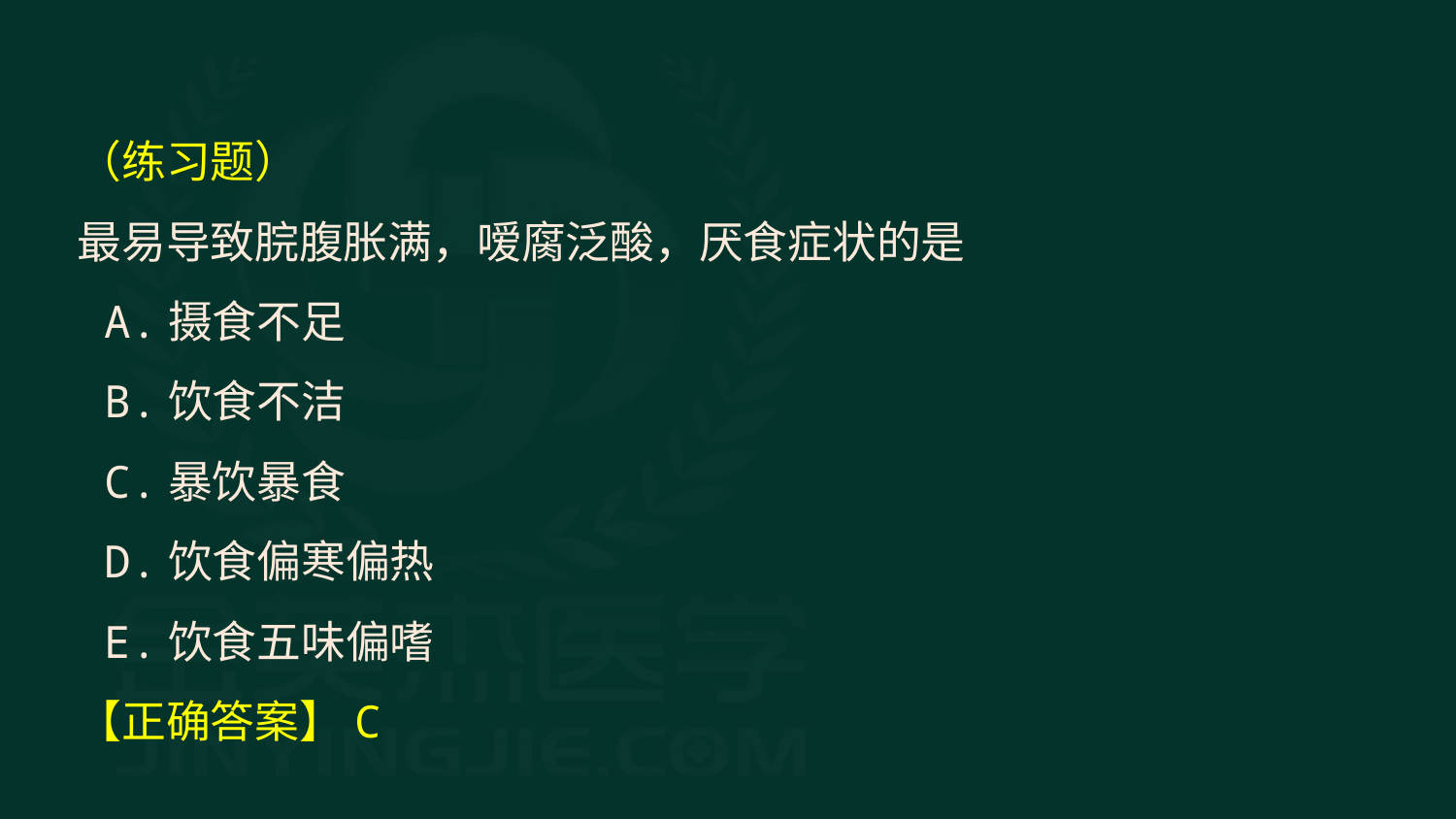

（练习题）
最易导致脘腹胀满，嗳腐泛酸，厌食症状的是
 A.摄食不足
 B.饮食不洁
 C.暴饮暴食
 D.饮食偏寒偏热
 E.饮食五味偏嗜
【正确答案】C